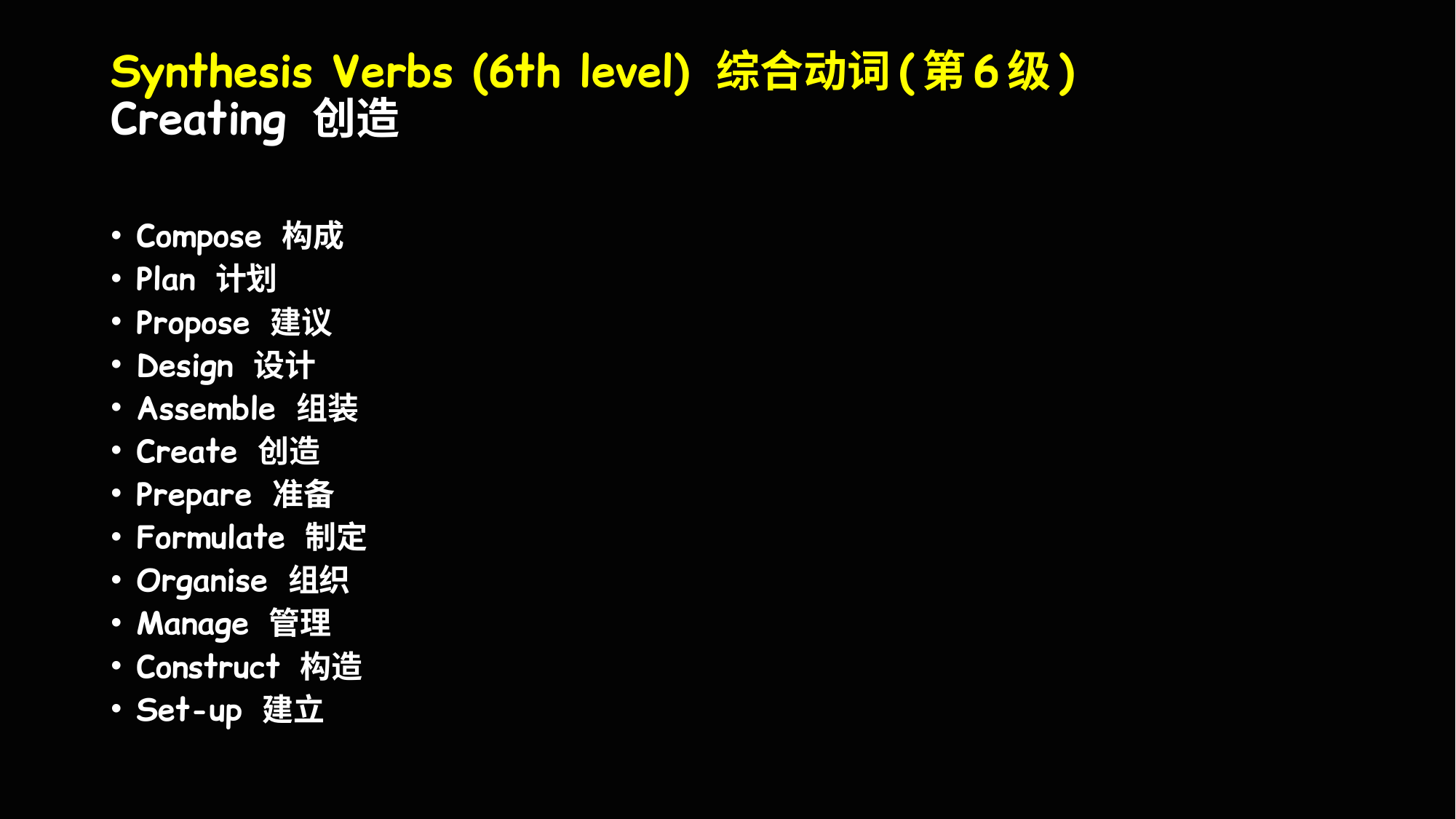

# Synthesis Verbs (6th level) 综合动词(第6级) Creating 创造
Compose 构成
Plan 计划
Propose 建议
Design 设计
Assemble 组装
Create 创造
Prepare 准备
Formulate 制定
Organise 组织
Manage 管理
Construct 构造
Set-up 建立